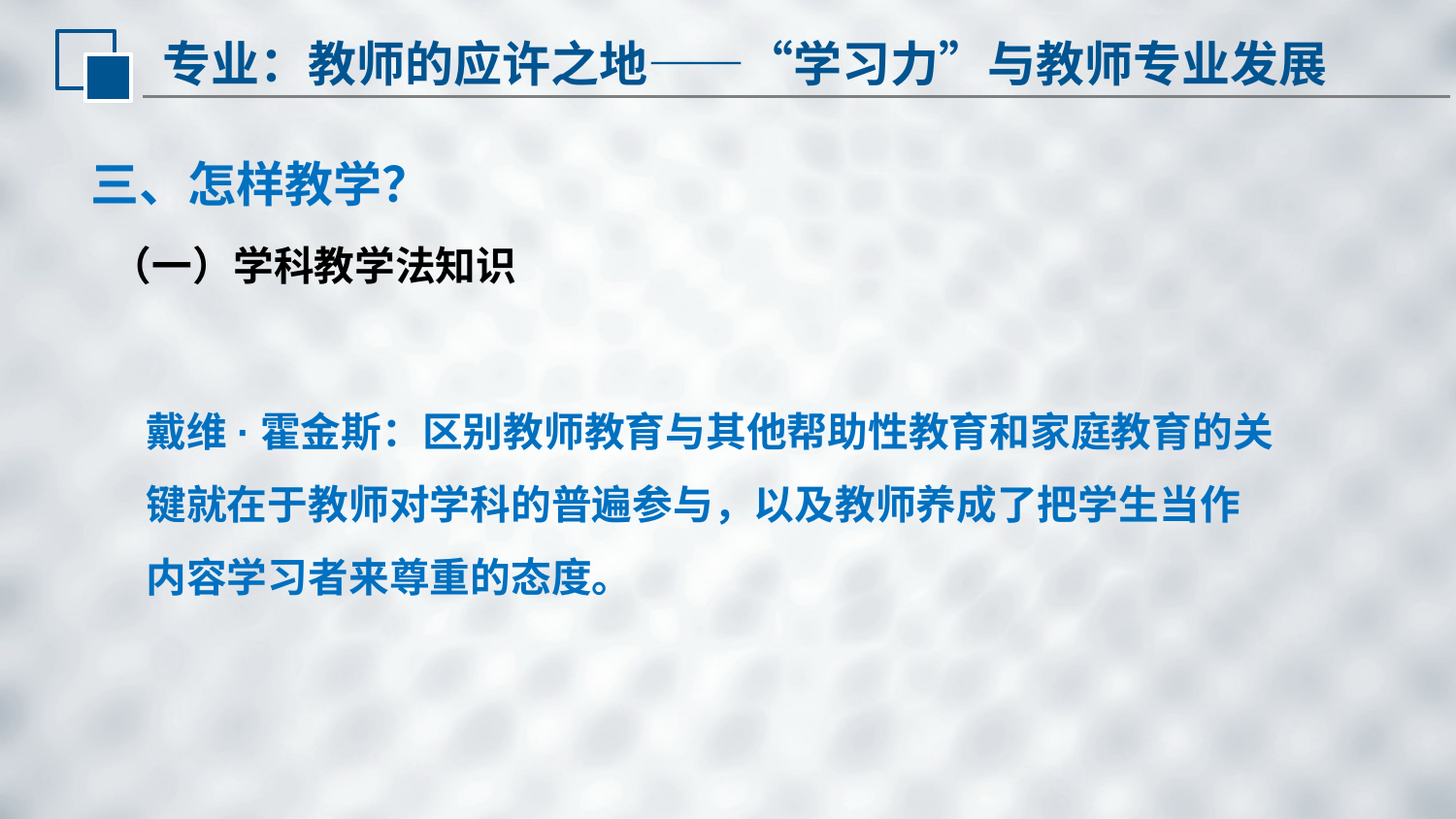

专业：教师的应许之地——“学习力”与教师专业发展

三、怎样教学？
（一）学科教学法知识
戴维·霍金斯：区别教师教育与其他帮助性教育和家庭教育的关键就在于教师对学科的普遍参与，以及教师养成了把学生当作内容学习者来尊重的态度。